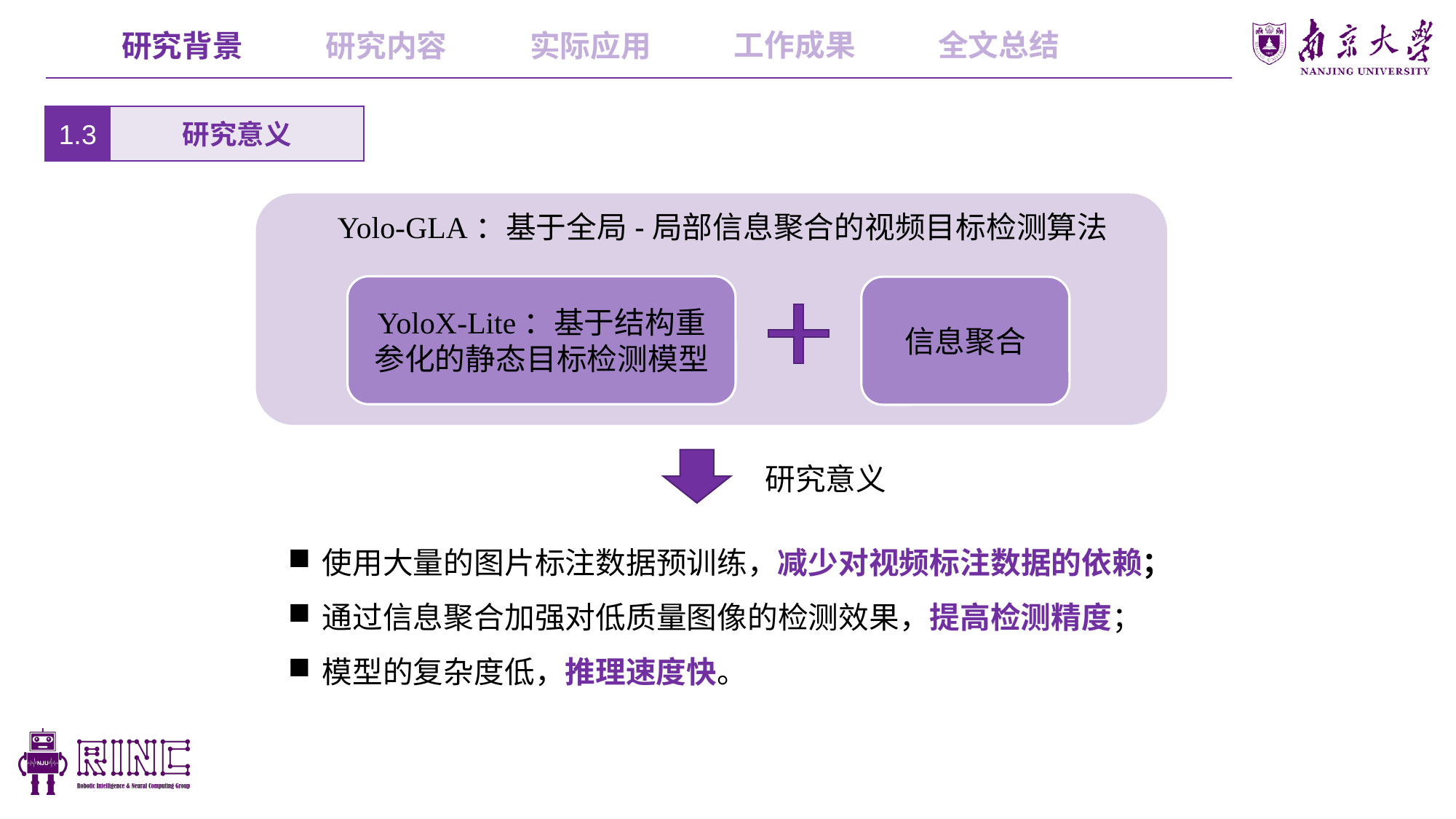

工作成果
全文总结
研究内容
实际应用
研究背景
1.3
研究意义

Yolo-GLA：基于全局-局部信息聚合的视频目标检测算法
YoloX-Lite：基于结构重参化的静态目标检测模型
信息聚合

研究意义
使用大量的图片标注数据预训练，减少对视频标注数据的依赖；
通过信息聚合加强对低质量图像的检测效果，提高检测精度；
模型的复杂度低，推理速度快。